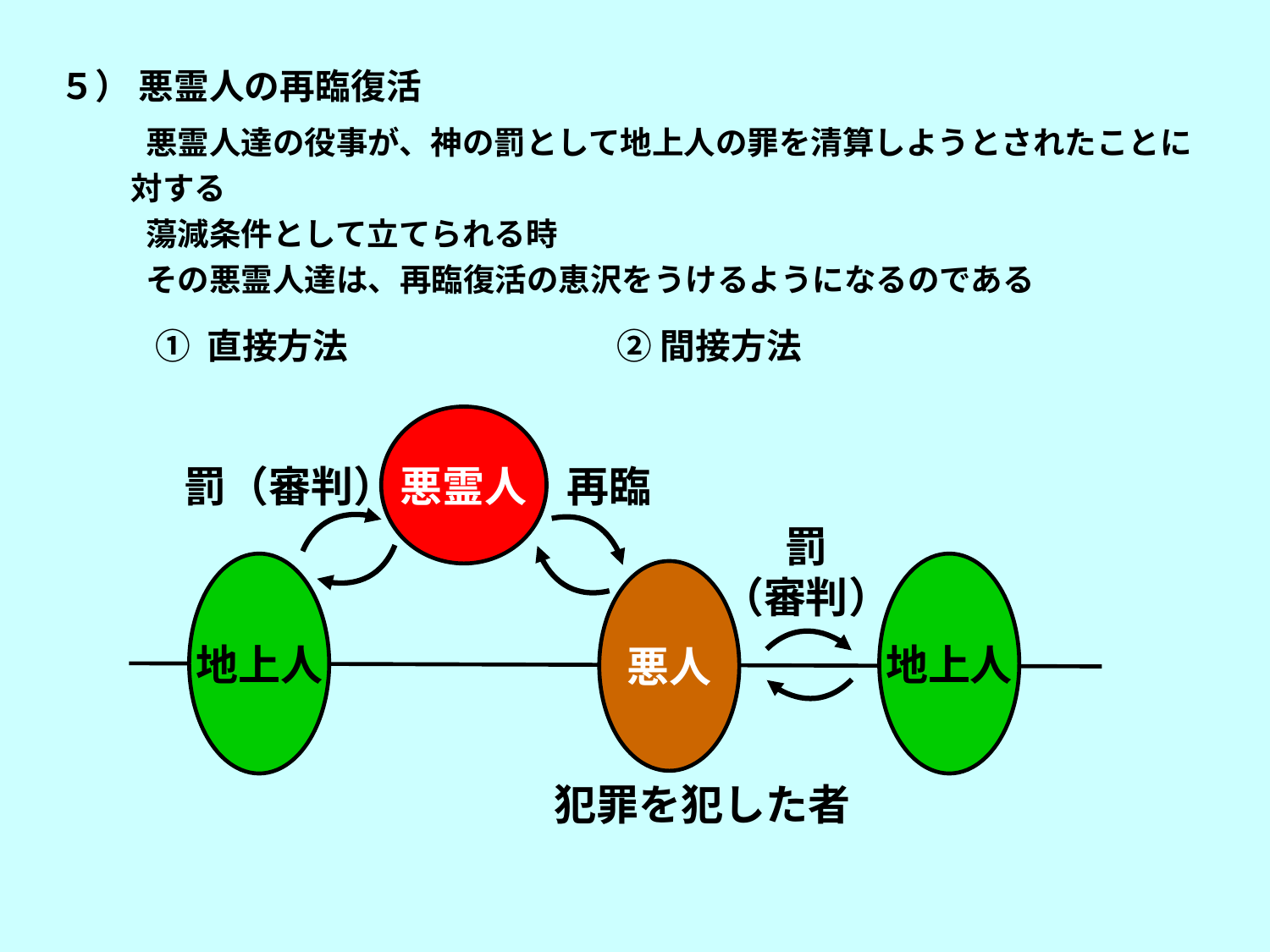

５） 悪霊人の再臨復活
 悪霊人達の役事が、神の罰として地上人の罪を清算しようとされたことに対する
 蕩減条件として立てられる時
 その悪霊人達は、再臨復活の恵沢をうけるようになるのである
① 直接方法　　　　　　       ② 間接方法
悪霊人
罰（審判）
再臨

罰
（審判）
地上人
地上人
悪人

犯罪を犯した者